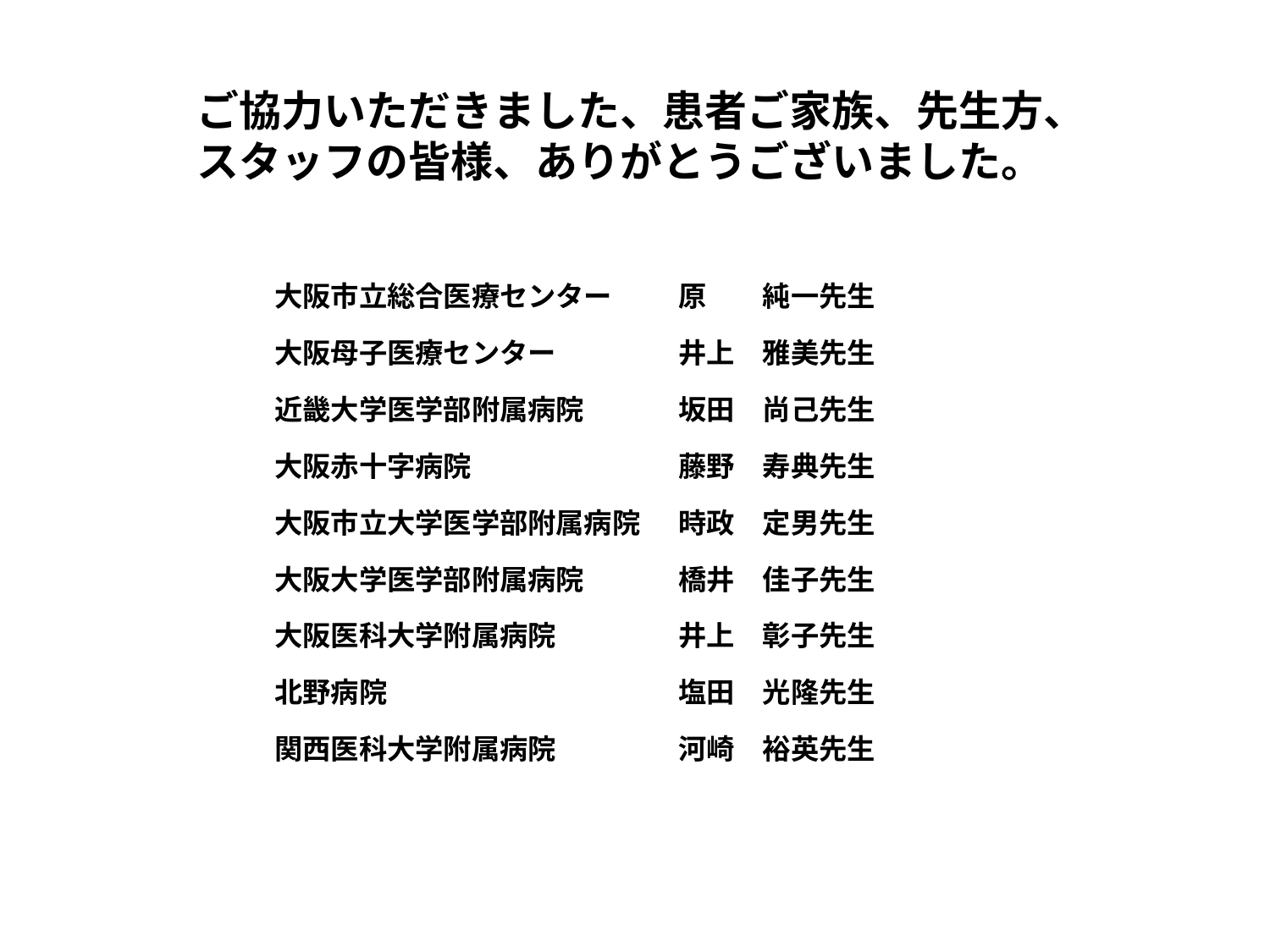

ご協力いただきました、患者ご家族、先生方、
スタッフの皆様、ありがとうございました。
| 大阪市立総合医療センター | 原　　純一先生 |
| --- | --- |
| 大阪母子医療センター | 井上　雅美先生 |
| 近畿大学医学部附属病院 | 坂田　尚己先生 |
| 大阪赤十字病院 | 藤野　寿典先生 |
| 大阪市立大学医学部附属病院 | 時政　定男先生 |
| 大阪大学医学部附属病院 | 橋井　佳子先生 |
| 大阪医科大学附属病院 | 井上　彰子先生 |
| 北野病院 | 塩田　光隆先生 |
| 関西医科大学附属病院 | 河崎　裕英先生 |